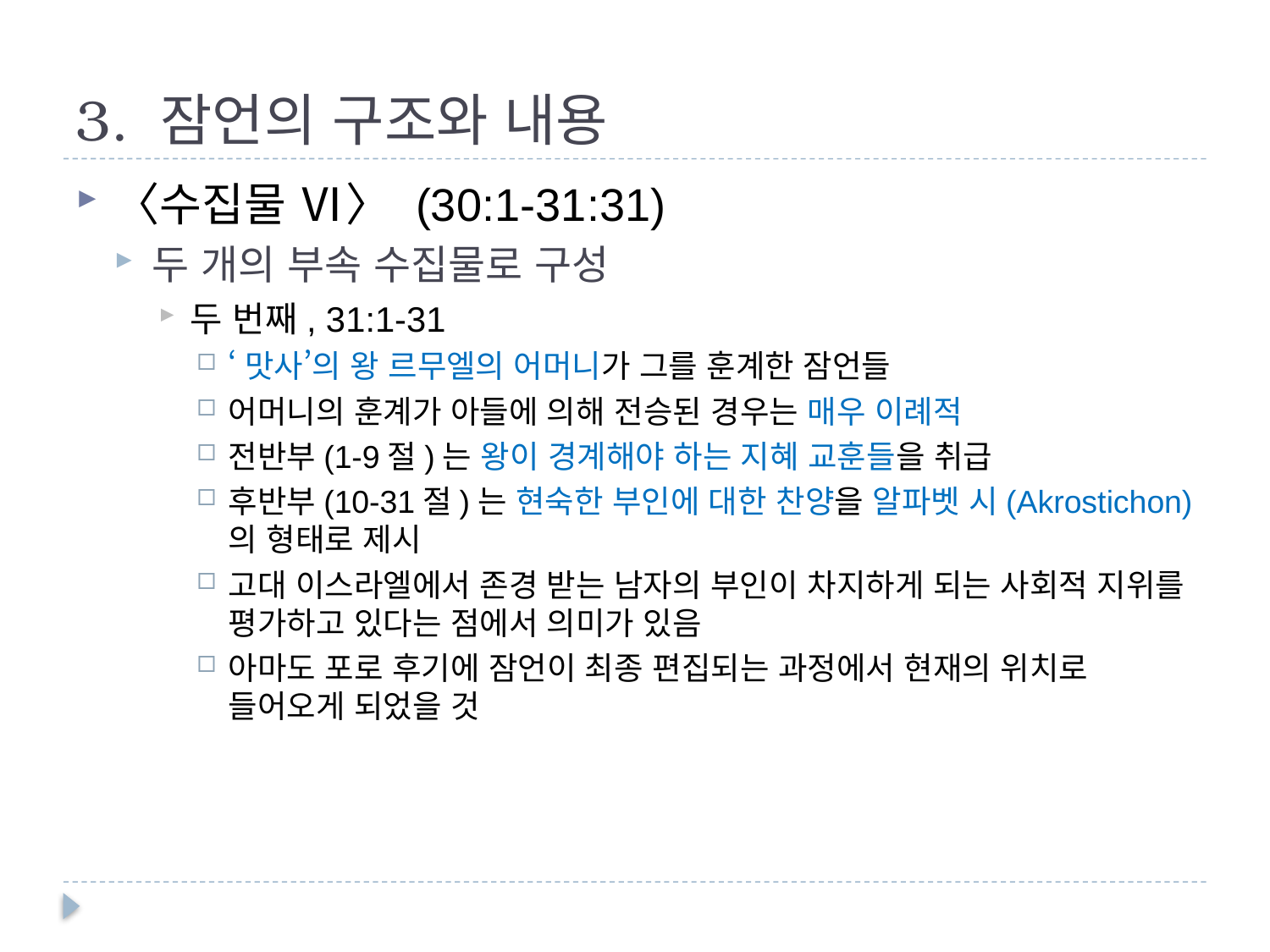

# 3. 잠언의 구조와 내용
〈수집물 Ⅵ〉 (30:1-31:31)
두 개의 부속 수집물로 구성
두 번째, 31:1-31
‘맛사’의 왕 르무엘의 어머니가 그를 훈계한 잠언들
어머니의 훈계가 아들에 의해 전승된 경우는 매우 이례적
전반부(1-9절)는 왕이 경계해야 하는 지혜 교훈들을 취급
후반부(10-31절)는 현숙한 부인에 대한 찬양을 알파벳 시(Akrostichon)의 형태로 제시
고대 이스라엘에서 존경 받는 남자의 부인이 차지하게 되는 사회적 지위를 평가하고 있다는 점에서 의미가 있음
아마도 포로 후기에 잠언이 최종 편집되는 과정에서 현재의 위치로 들어오게 되었을 것